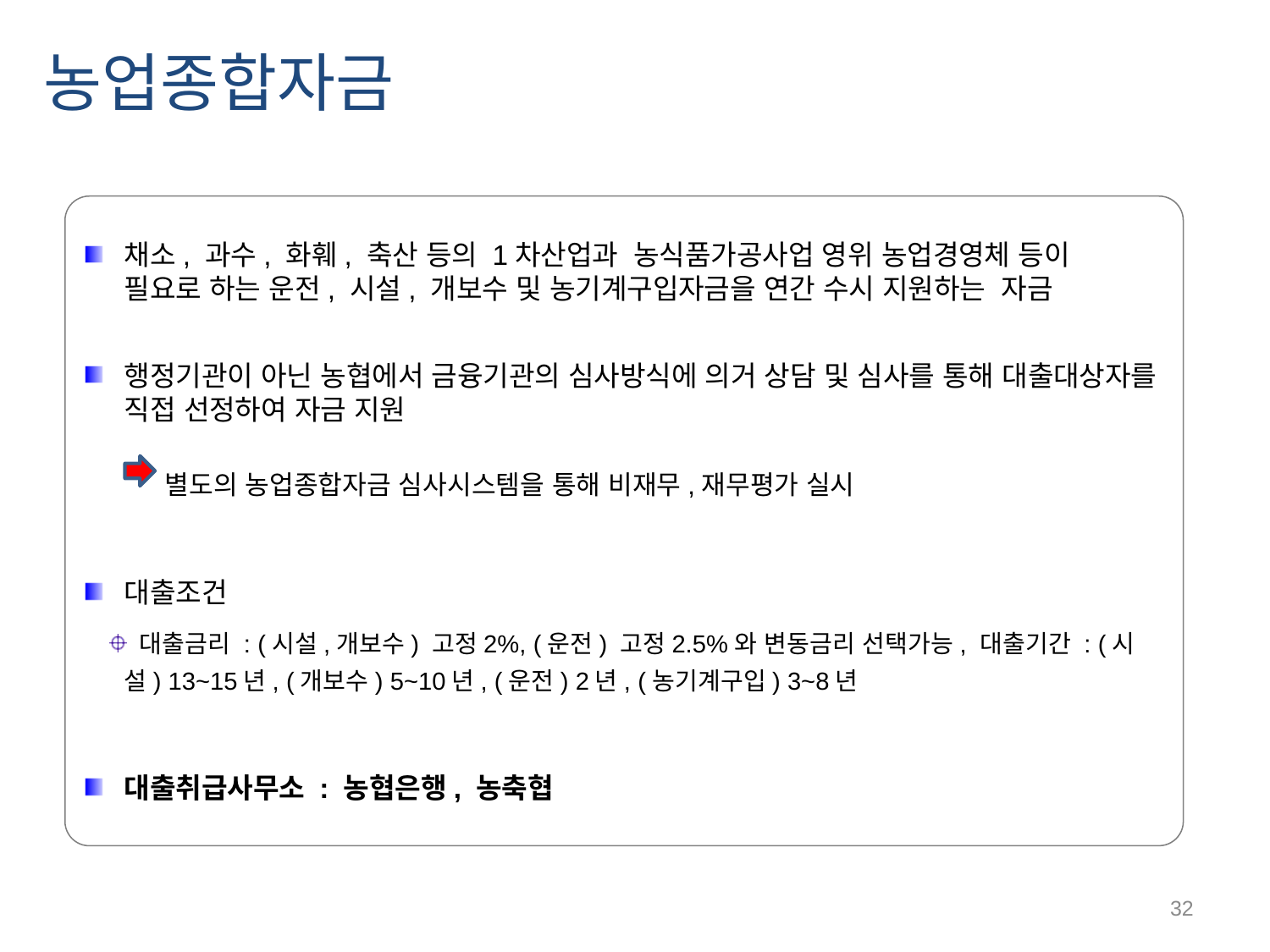

농업종합자금
채소, 과수, 화훼, 축산 등의 1차산업과  농식품가공사업 영위 농업경영체 등이
필요로 하는 운전, 시설, 개보수 및 농기계구입자금을 연간 수시 지원하는  자금

행정기관이 아닌 농협에서 금융기관의 심사방식에 의거 상담 및 심사를 통해 대출대상자를 직접 선정하여 자금 지원

          별도의 농업종합자금 심사시스템을 통해 비재무,재무평가 실시

대출조건
 대출금리 : (시설,개보수) 고정2%, (운전) 고정2.5%와 변동금리 선택가능, 대출기간 : (시설) 13~15년, (개보수) 5~10년, (운전) 2년, (농기계구입) 3~8년

대출취급사무소 : 농협은행, 농축협

32